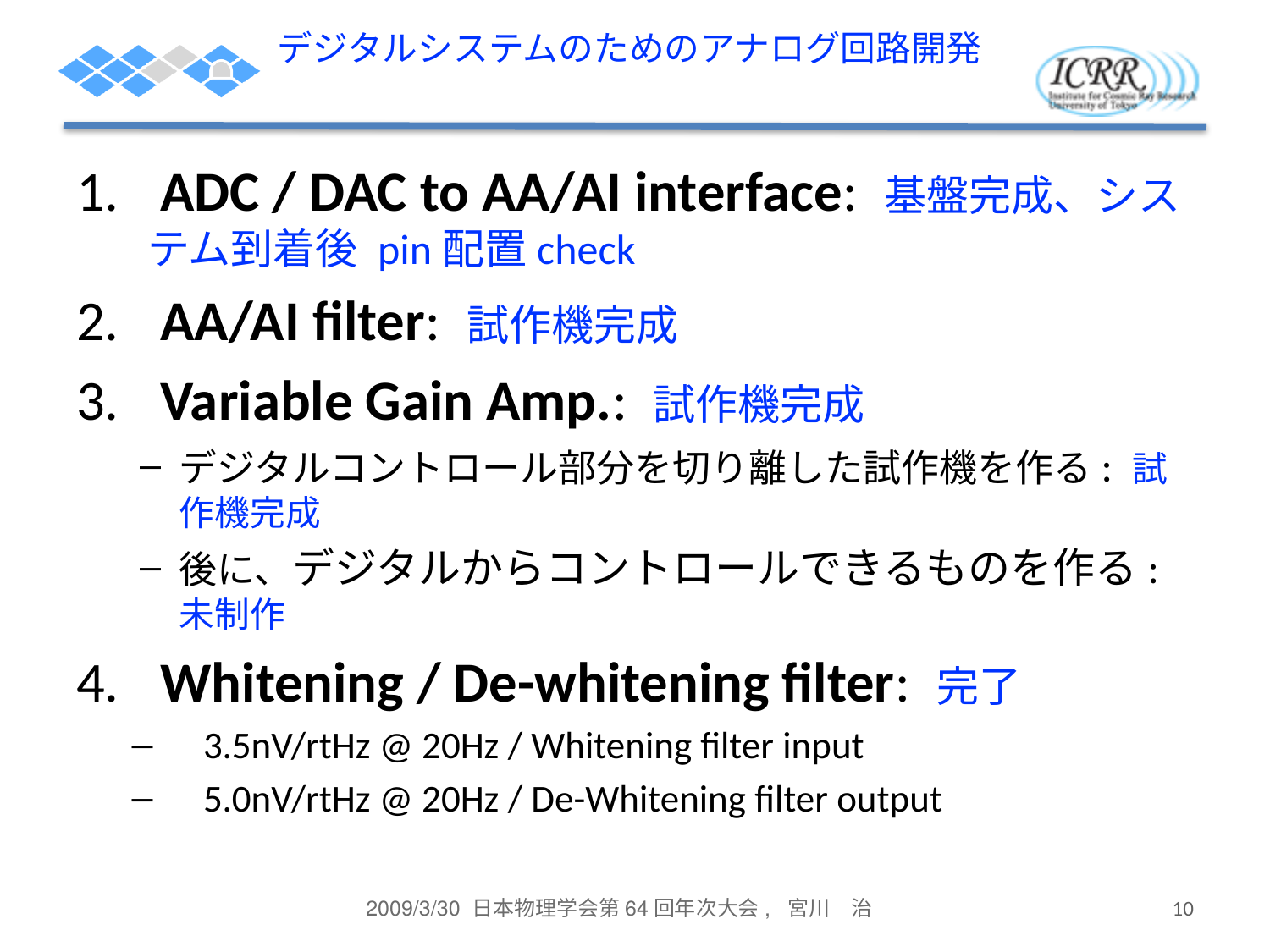

# デジタルシステムのためのアナログ回路開発
 ADC / DAC to AA/AI interface: 基盤完成、システム到着後 pin配置check
 AA/AI filter: 試作機完成
 Variable Gain Amp.: 試作機完成
デジタルコントロール部分を切り離した試作機を作る: 試作機完成
後に、デジタルからコントロールできるものを作る: 未制作
 Whitening / De-whitening filter: 完了
3.5nV/rtHz @ 20Hz / Whitening filter input
5.0nV/rtHz @ 20Hz / De-Whitening filter output
2009/3/30 日本物理学会第64回年次大会,  宮川　治
10